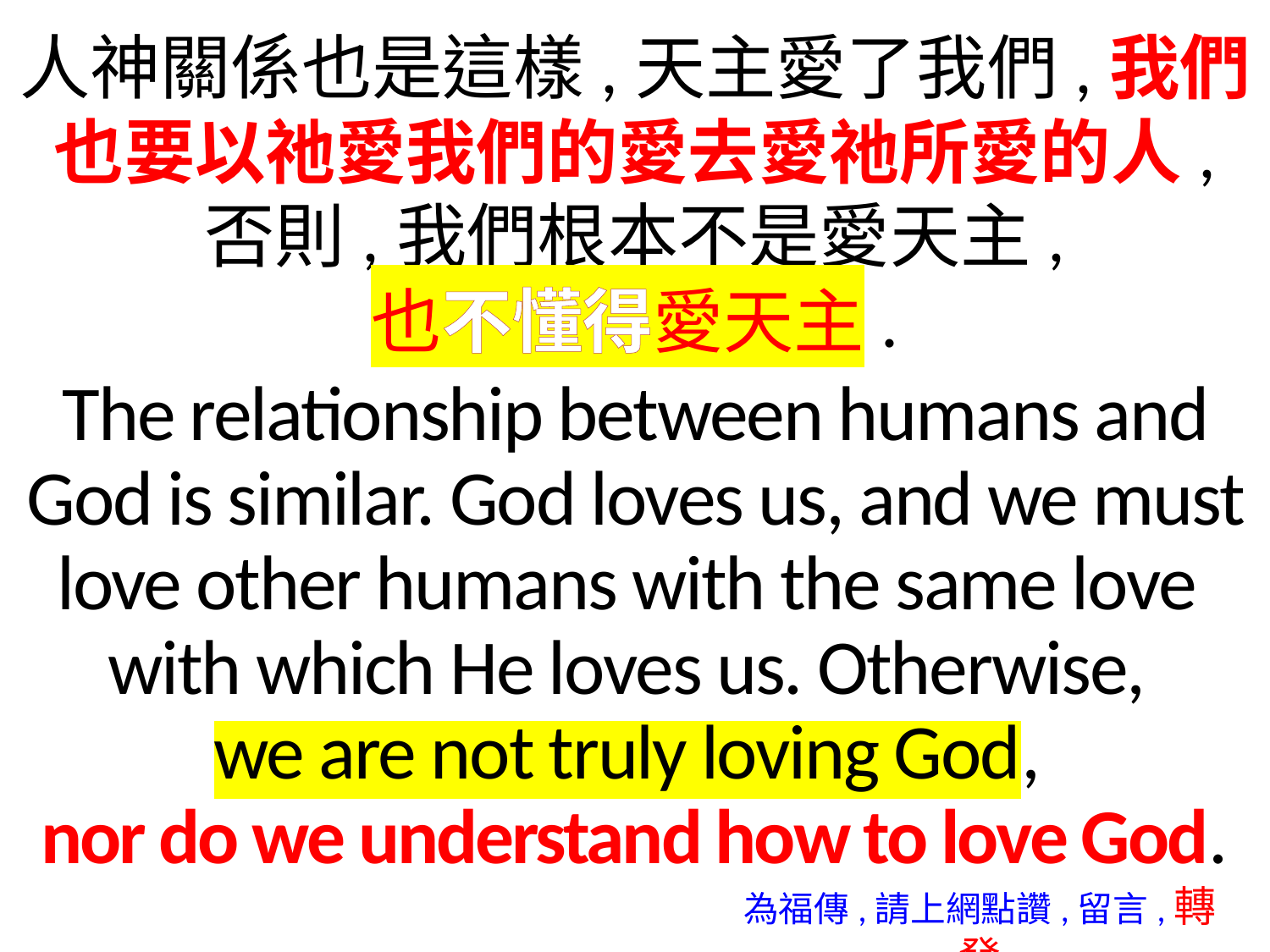

人神關係也是這樣,天主愛了我們,我們也要以祂愛我們的愛去愛祂所愛的人,
否則,我們根本不是愛天主,
也不懂得愛天主.
The relationship between humans and God is similar. God loves us, and we must love other humans with the same love
with which He loves us. Otherwise,
we are not truly loving God,
nor do we understand how to love God.
為福傳,請上網點讚,留言,轉發